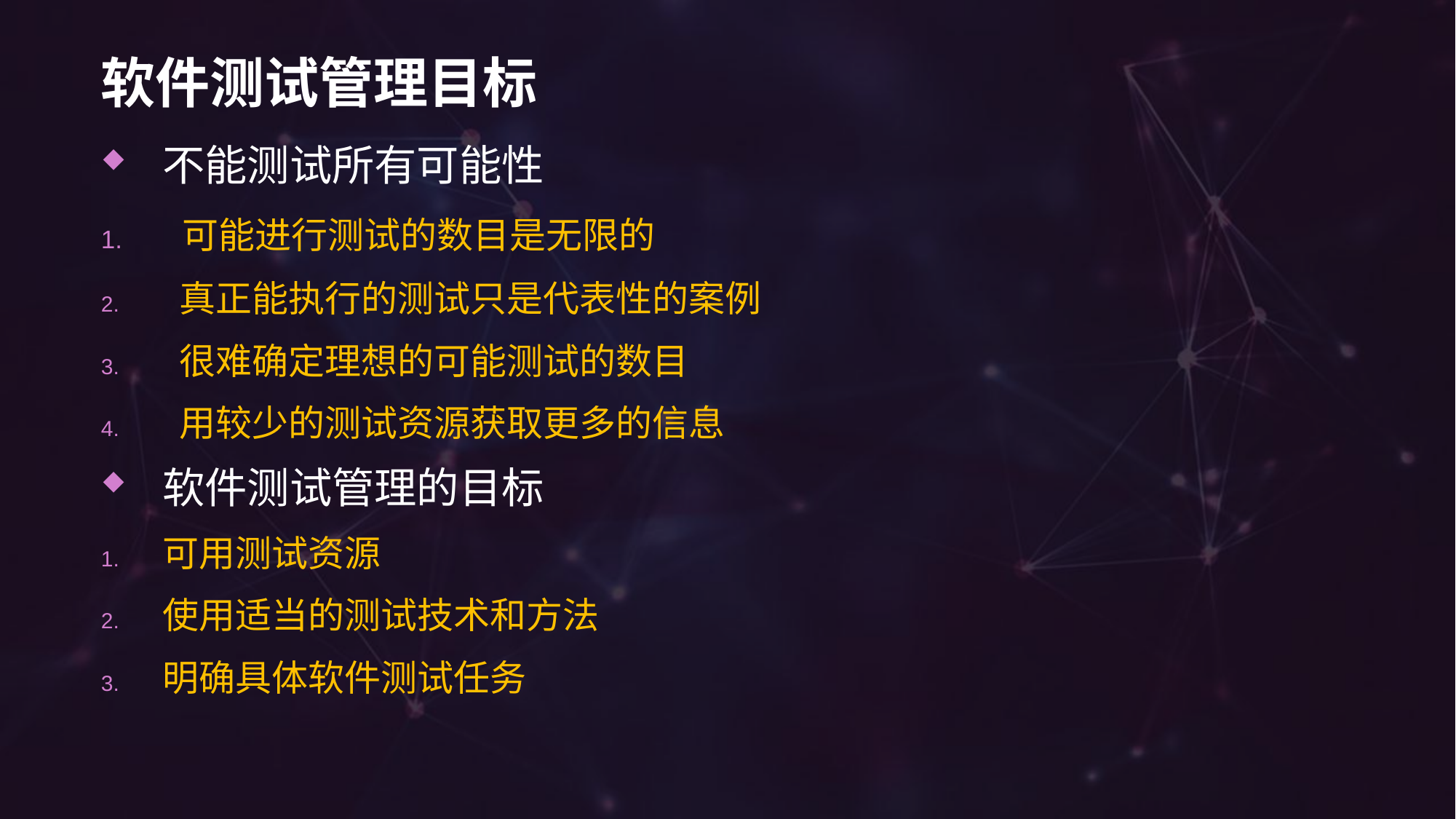

# 软件测试管理目标
不能测试所有可能性
 可能进行测试的数目是无限的
 真正能执行的测试只是代表性的案例
 很难确定理想的可能测试的数目
 用较少的测试资源获取更多的信息
软件测试管理的目标
可用测试资源
使用适当的测试技术和方法
明确具体软件测试任务